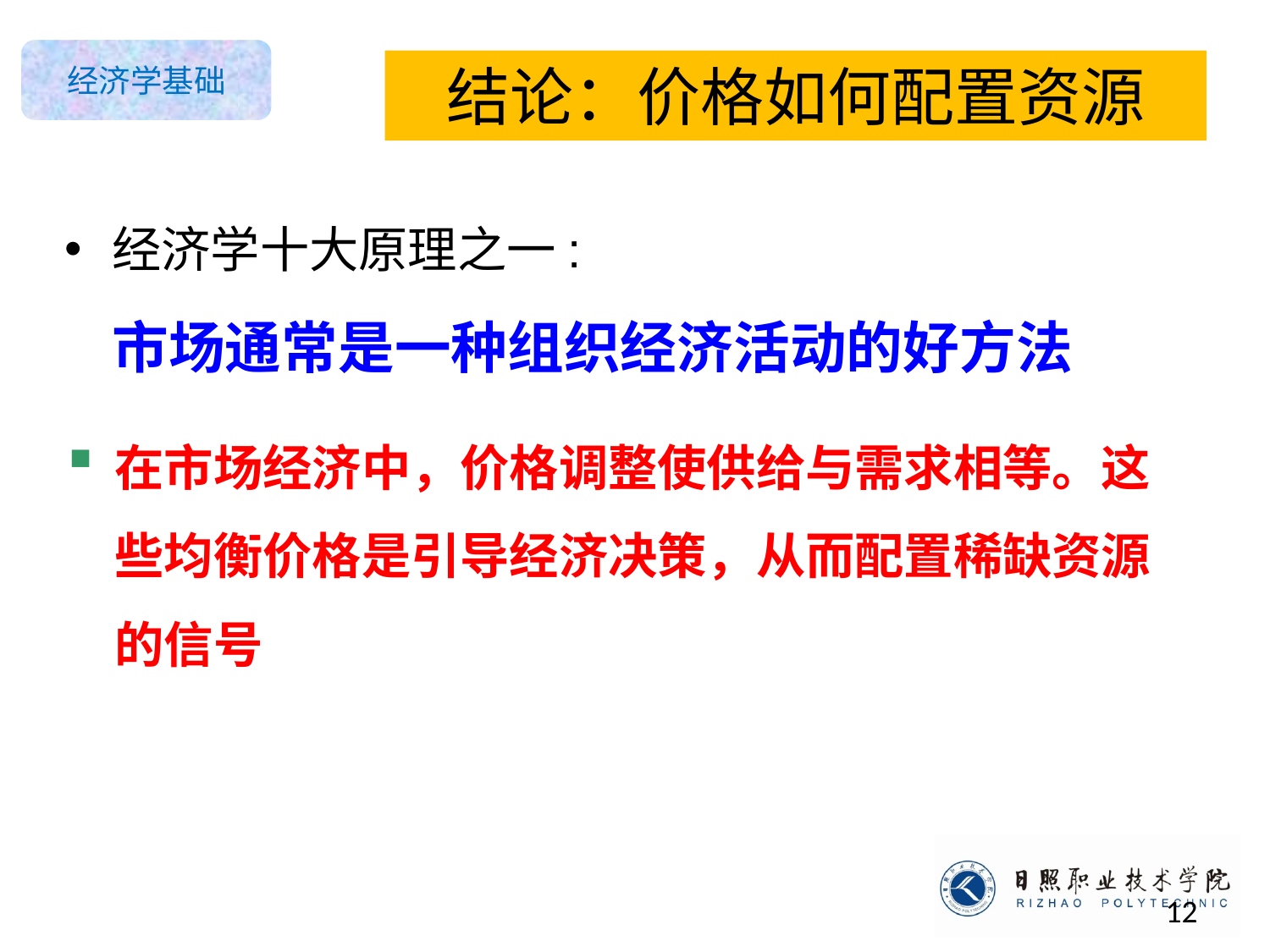

结论：价格如何配置资源
经济学十大原理之一:
市场通常是一种组织经济活动的好方法
在市场经济中，价格调整使供给与需求相等。这些均衡价格是引导经济决策，从而配置稀缺资源的信号
12